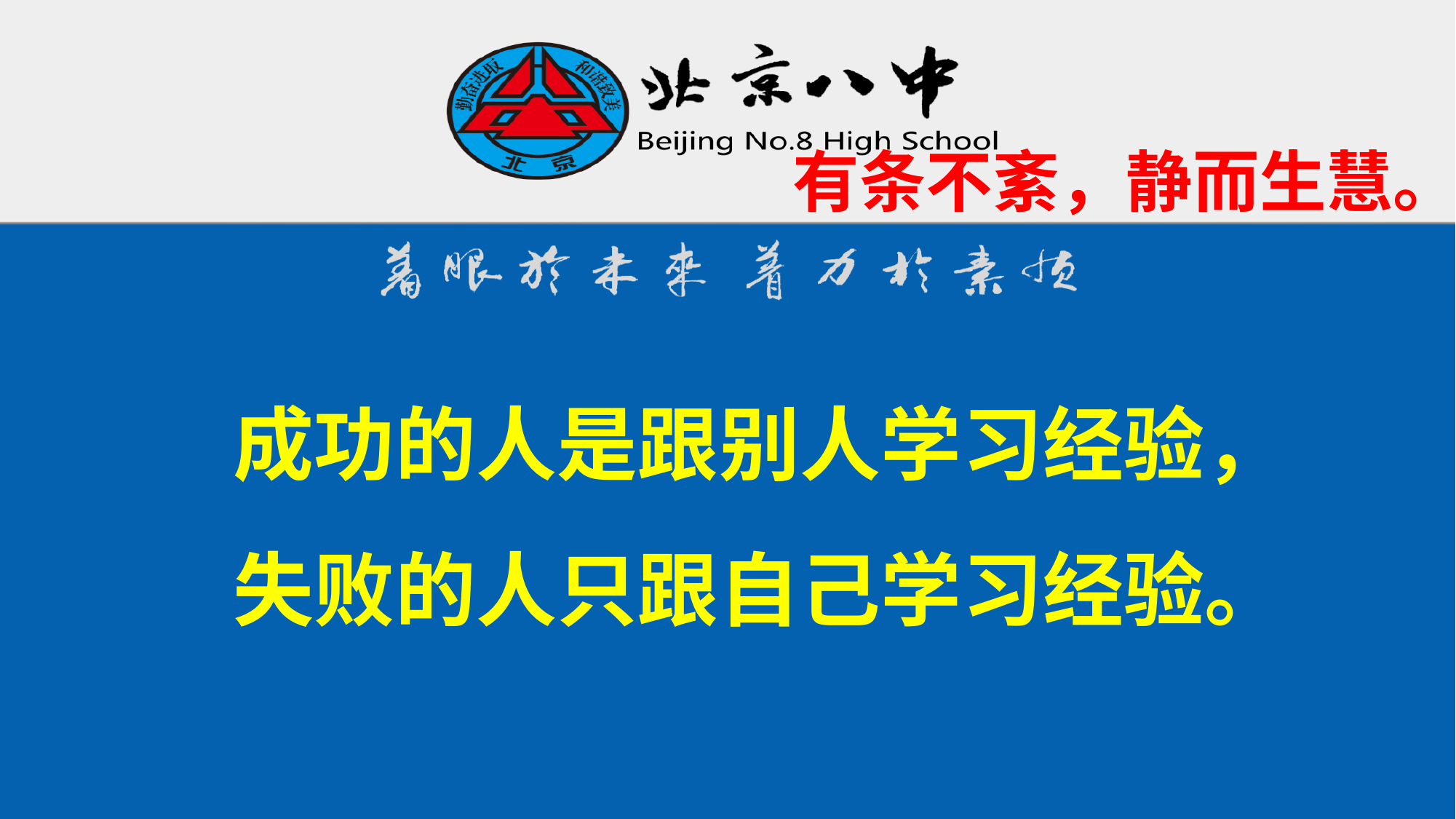

有条不紊，静而生慧。
成功的人是跟别人学习经验，失败的人只跟自己学习经验。